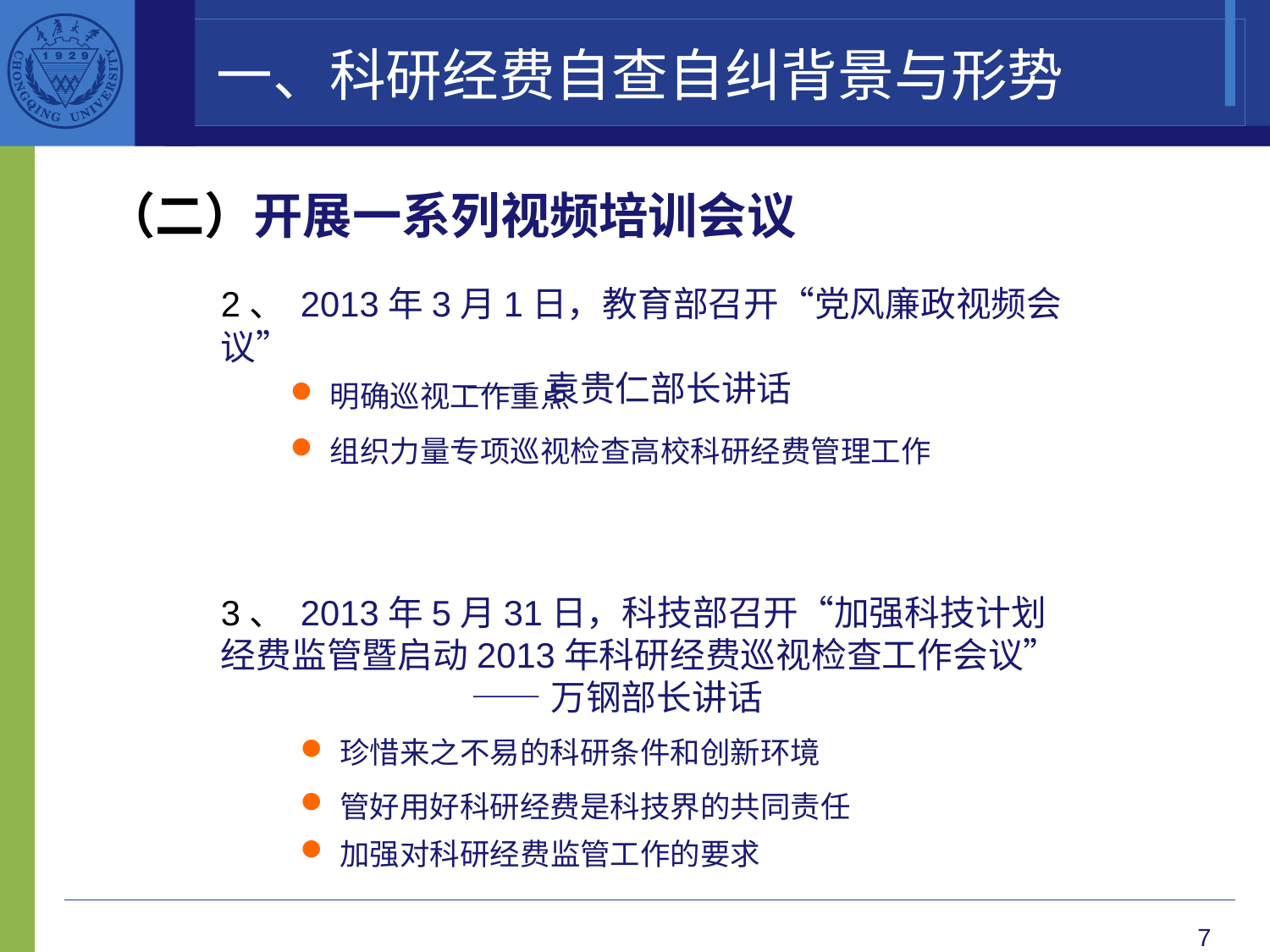

一、科研经费自查自纠背景与形势
（二）开展一系列视频培训会议
2、 2013年3月1日，教育部召开“党风廉政视频会议”
                                  ——袁贵仁部长讲话
明确巡视工作重点
组织力量专项巡视检查高校科研经费管理工作
3、 2013年5月31日，科技部召开“加强科技计划经费监管暨启动2013年科研经费巡视检查工作会议”
                                ——万钢部长讲话
珍惜来之不易的科研条件和创新环境
管好用好科研经费是科技界的共同责任
加强对科研经费监管工作的要求
7